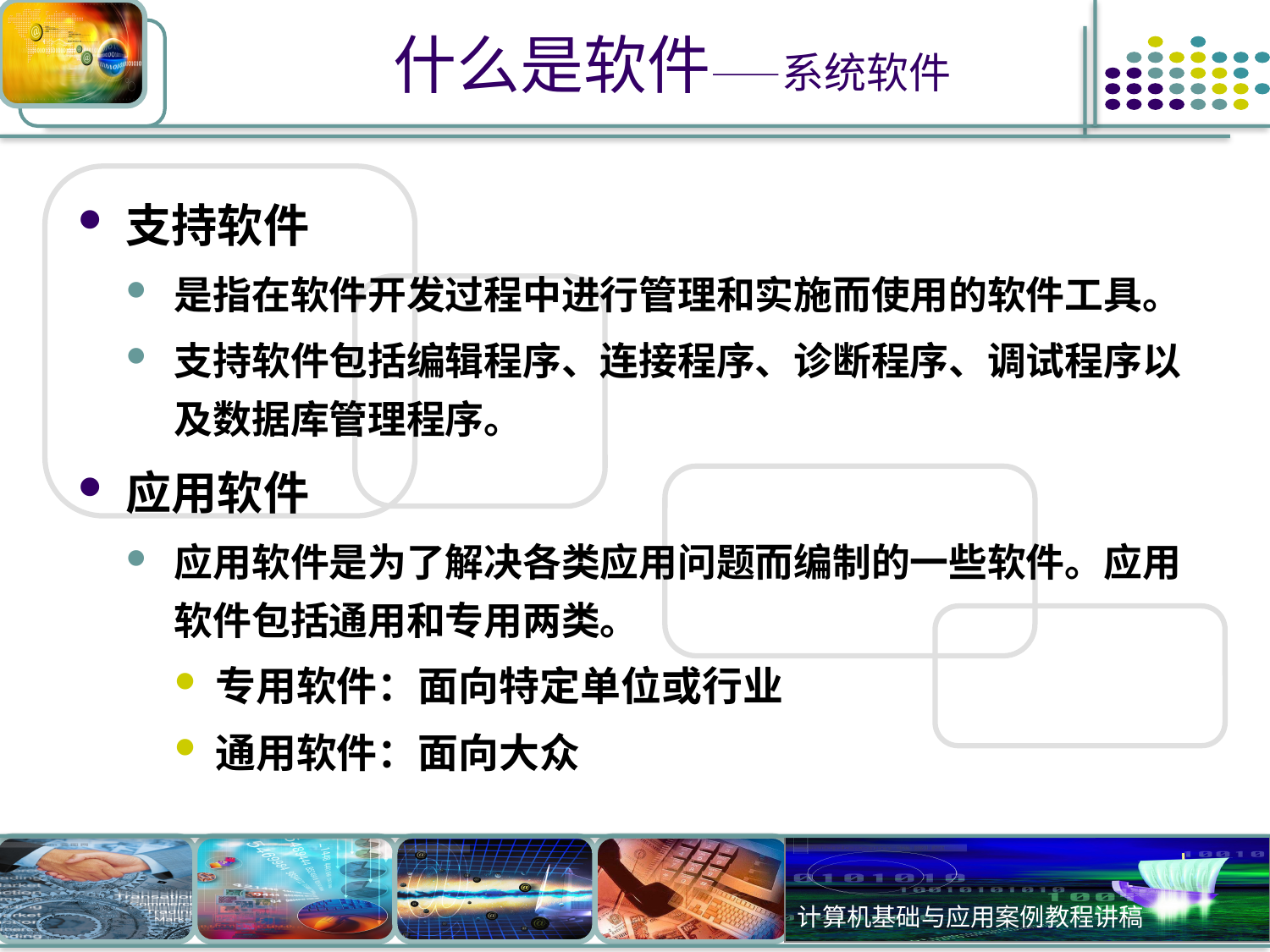

# 什么是软件——系统软件
支持软件
是指在软件开发过程中进行管理和实施而使用的软件工具。
支持软件包括编辑程序、连接程序、诊断程序、调试程序以及数据库管理程序。
应用软件
应用软件是为了解决各类应用问题而编制的一些软件。应用软件包括通用和专用两类。
专用软件：面向特定单位或行业
通用软件：面向大众